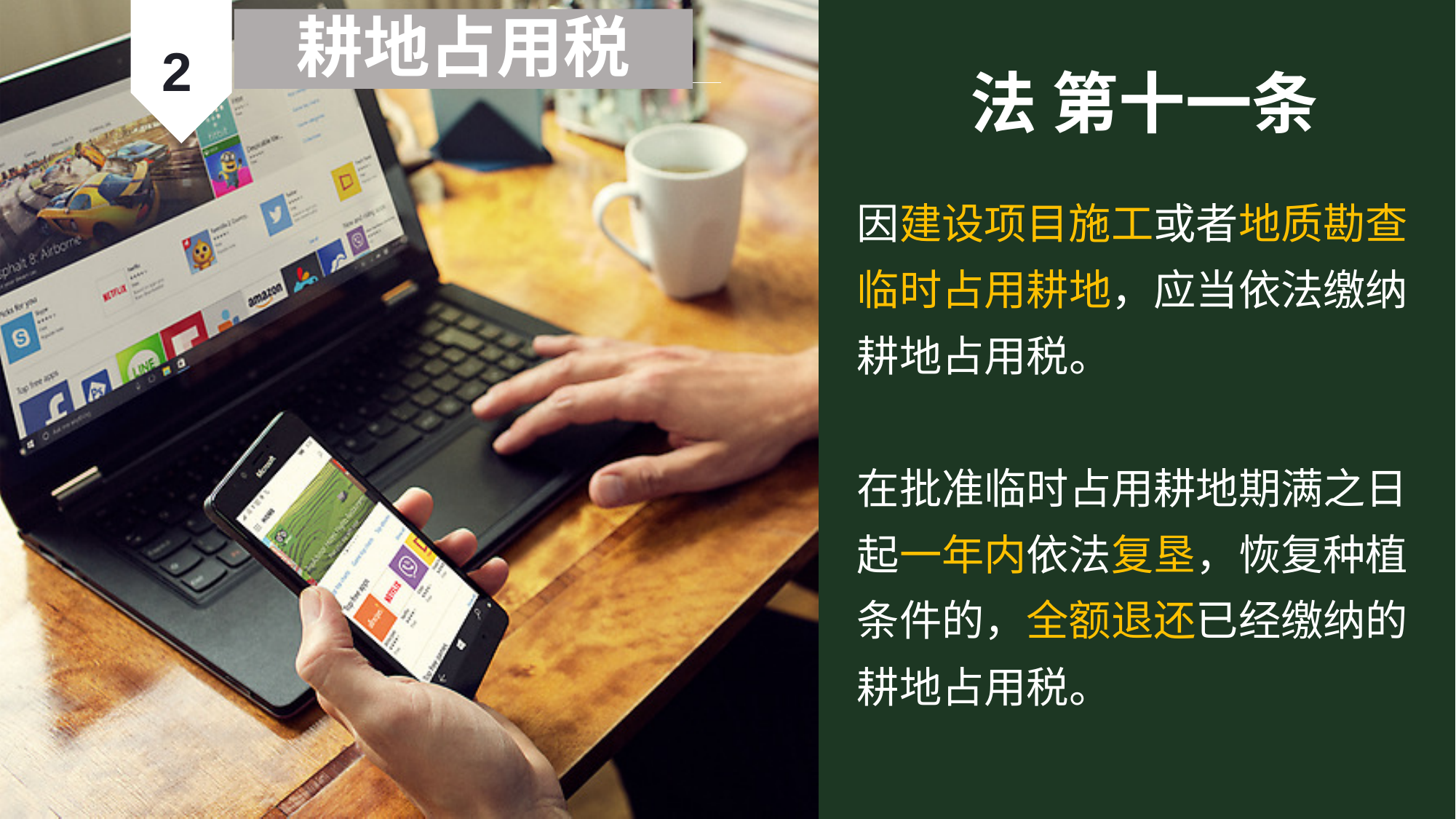

耕地占用税
2
法 第十一条
因建设项目施工或者地质勘查临时占用耕地，应当依法缴纳耕地占用税。

在批准临时占用耕地期满之日起一年内依法复垦，恢复种植条件的，全额退还已经缴纳的耕地占用税。